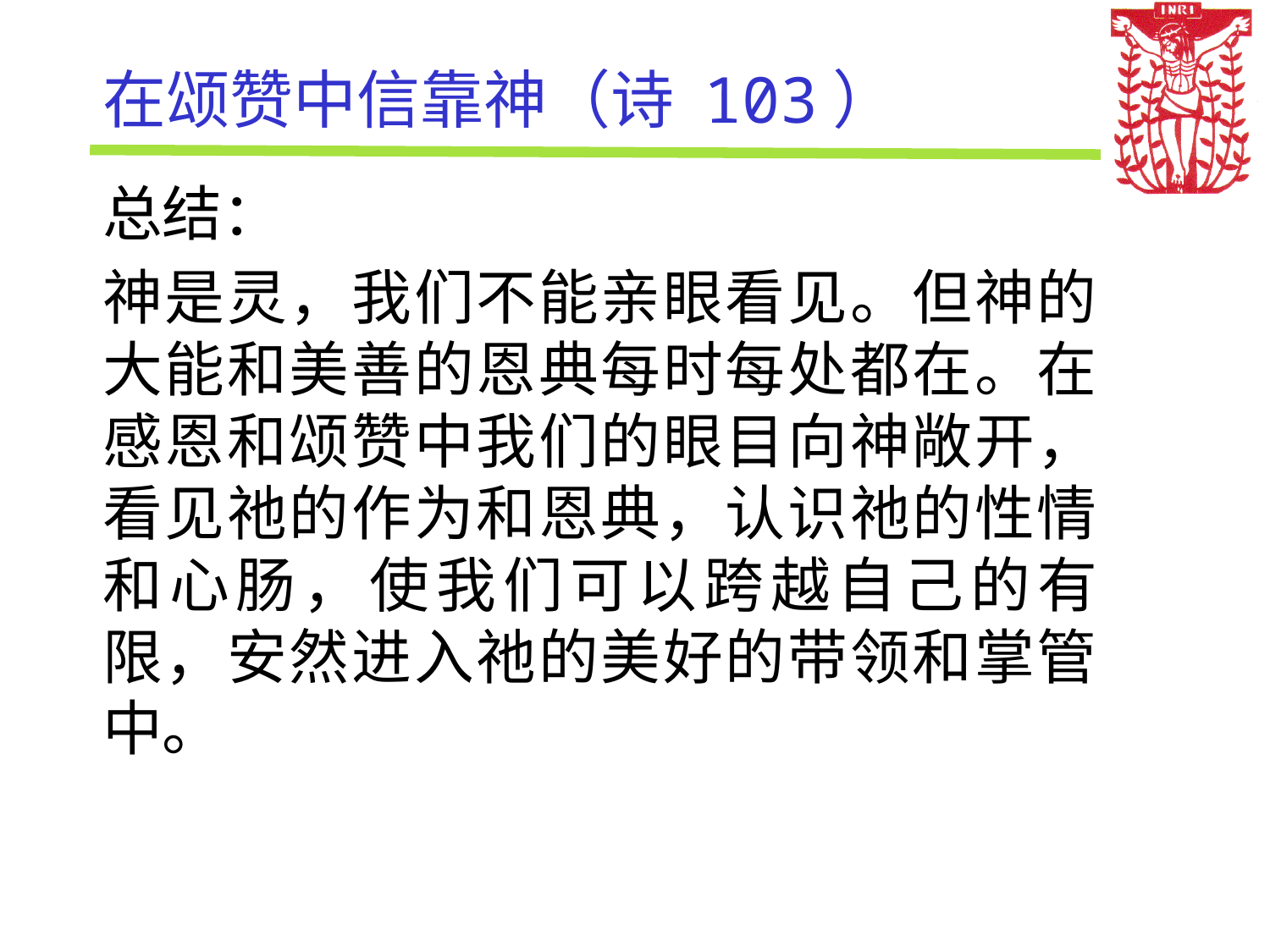

# 在颂赞中信靠神（诗 103）
总结：
神是灵，我们不能亲眼看见。但神的大能和美善的恩典每时每处都在。在感恩和颂赞中我们的眼目向神敞开，看见祂的作为和恩典，认识祂的性情和心肠，使我们可以跨越自己的有限，安然进入祂的美好的带领和掌管中。